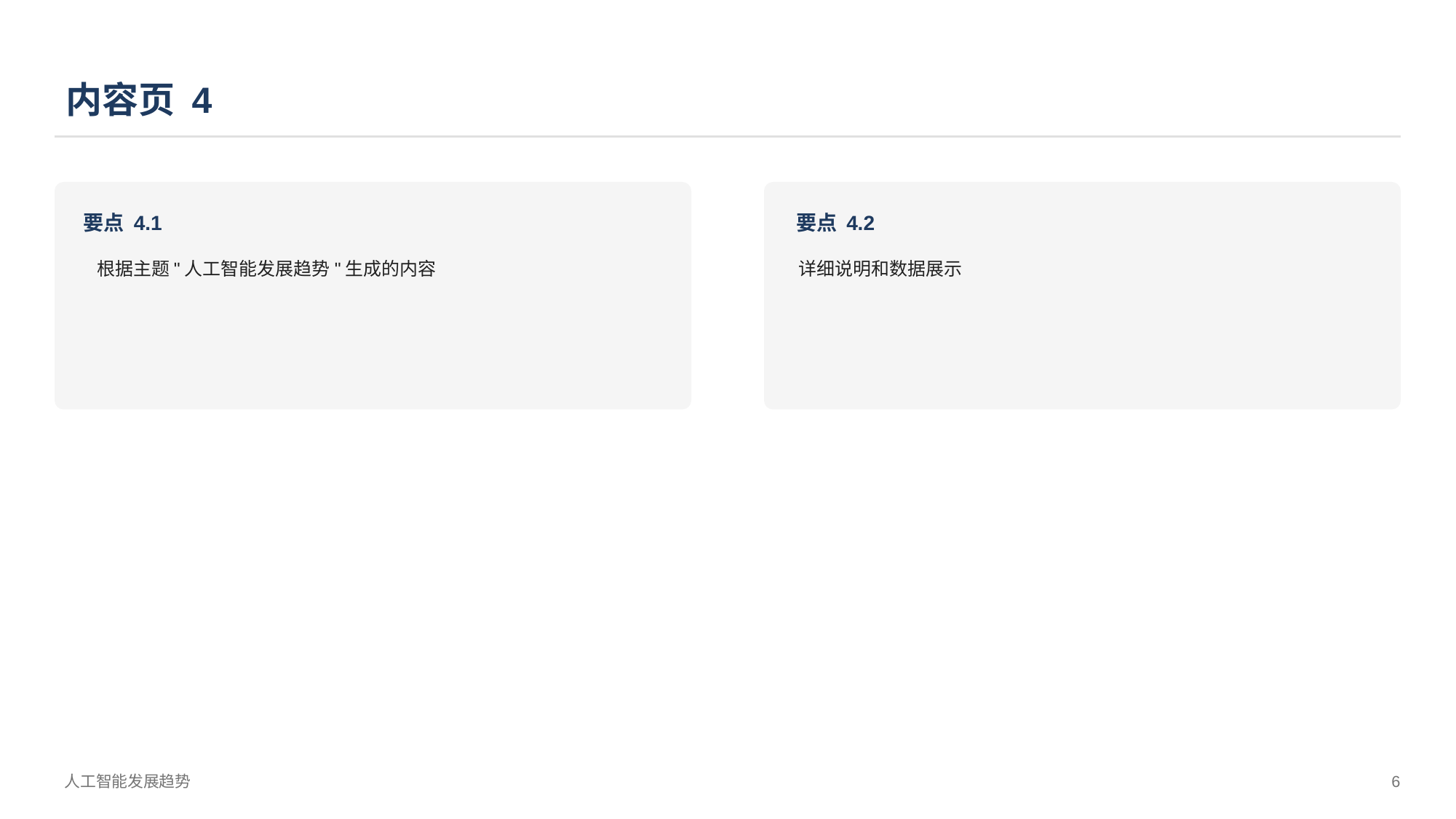

内容页 4

要点 4.1
要点 4.2
根据主题"人工智能发展趋势"生成的内容
详细说明和数据展示
人工智能发展趋势
6